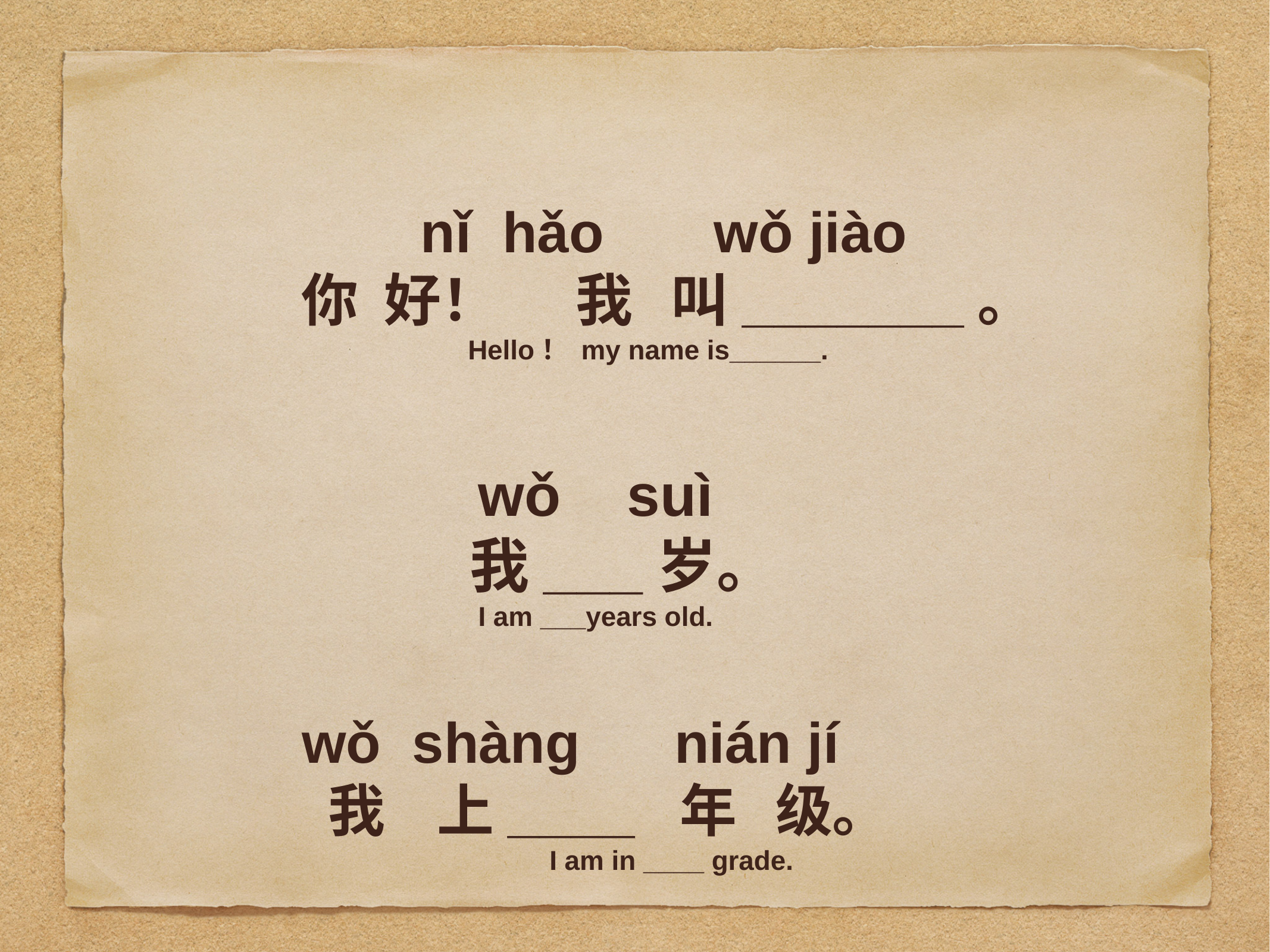

nǐ  hǎo       wǒ jiào
  你  好！      我   叫_______。
Hello！ my name is______.
wǒ    suì
   我___岁。
I am ___years old.
wǒ  shàng      nián jí
 我    上____  年   级。
                    I am in ____ grade.